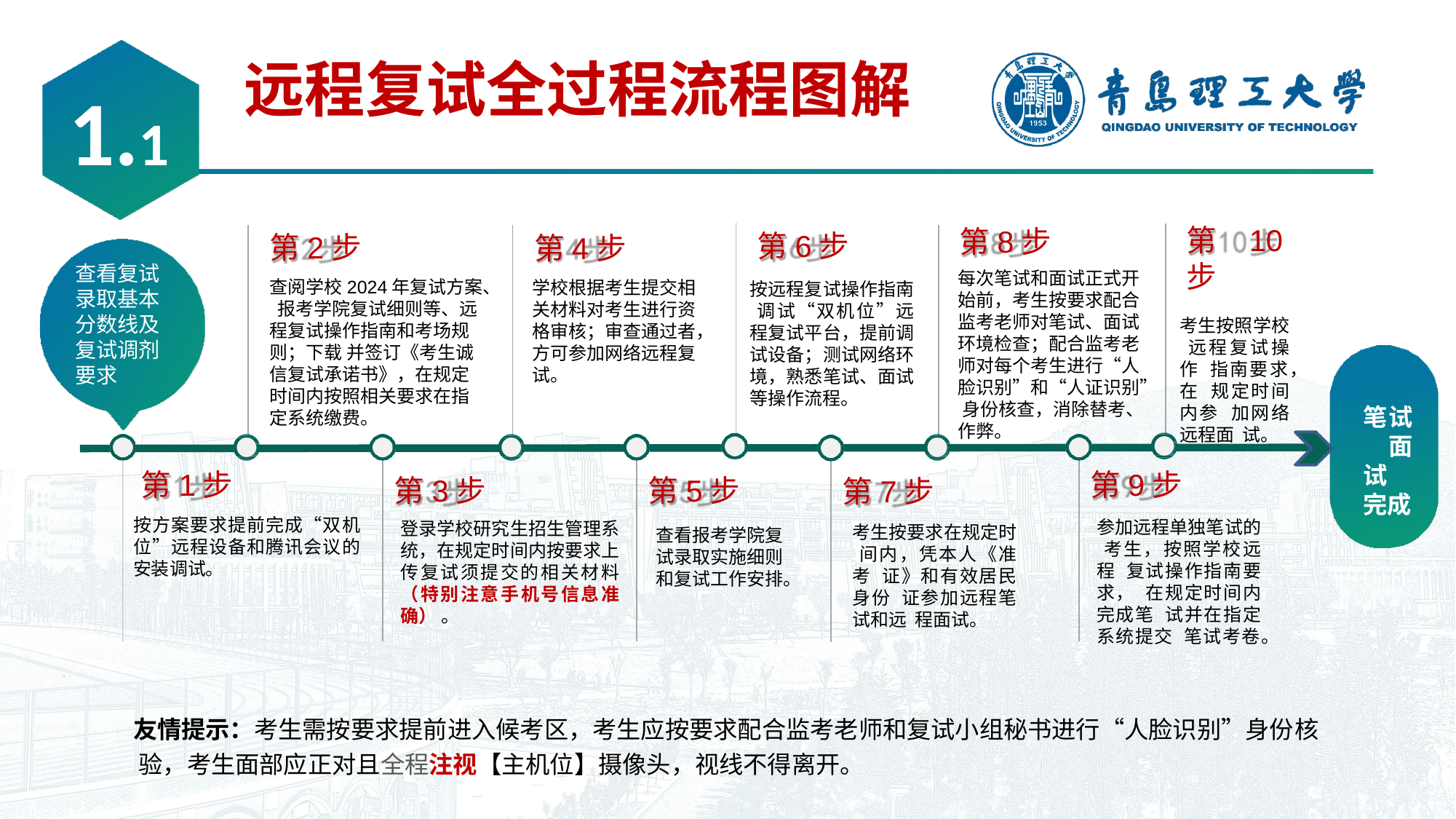

1.1

# 远程复试全过程流程图解

第10步
考生按照学校  远程复试操作  指南要求，在  规定时间内参  加网络远程面  试。
第8步
每次笔试和面试正式开  始前，考生按要求配合  监考老师对笔试、面试  环境检查；配合监考老  师对每个考生进行“人  脸识别”和“人证识别”  身份核查，消除替考、  作弊。

第6步
按远程复试操作指南  调试“双机位”远程复试平台，提前调试设备；测试网络环境，熟悉笔试、面试等操作流程。
第2步
查阅学校2024年复试方案、  报考学院复试细则等、远  程复试操作指南和考场规  则；下载 并签订《考生诚  信复试承诺书》，在规定  时间内按照相关要求在指  定系统缴费。
第4步
学校根据考生提交相关材料对考生进行资格审核；审查通过者，方可参加网络远程复试。

查看复试  录取基本  分数线及  复试调剂  要求

笔试  面试  完成

第1步
按方案要求提前完成“双机位”远程设备和腾讯会议的安装调试。
第9步
参加远程单独笔试的  考生，按照学校远程  复试操作指南要求，  在规定时间内完成笔  试并在指定系统提交  笔试考卷。

第5步
查看报考学院复  试录取实施细则  和复试工作安排。
第3步
登录学校研究生招生管理系统，在规定时间内按要求上传复试须提交的相关材料 （特别注意手机号信息准确） 。
第7步
考生按要求在规定时  间内，凭本人《准考  证》和有效居民身份  证参加远程笔试和远  程面试。
友情提示：考生需按要求提前进入候考区，考生应按要求配合监考老师和复试小组秘书进行“人脸识别”身份核  验，考生面部应正对且全程注视【主机位】摄像头，视线不得离开。